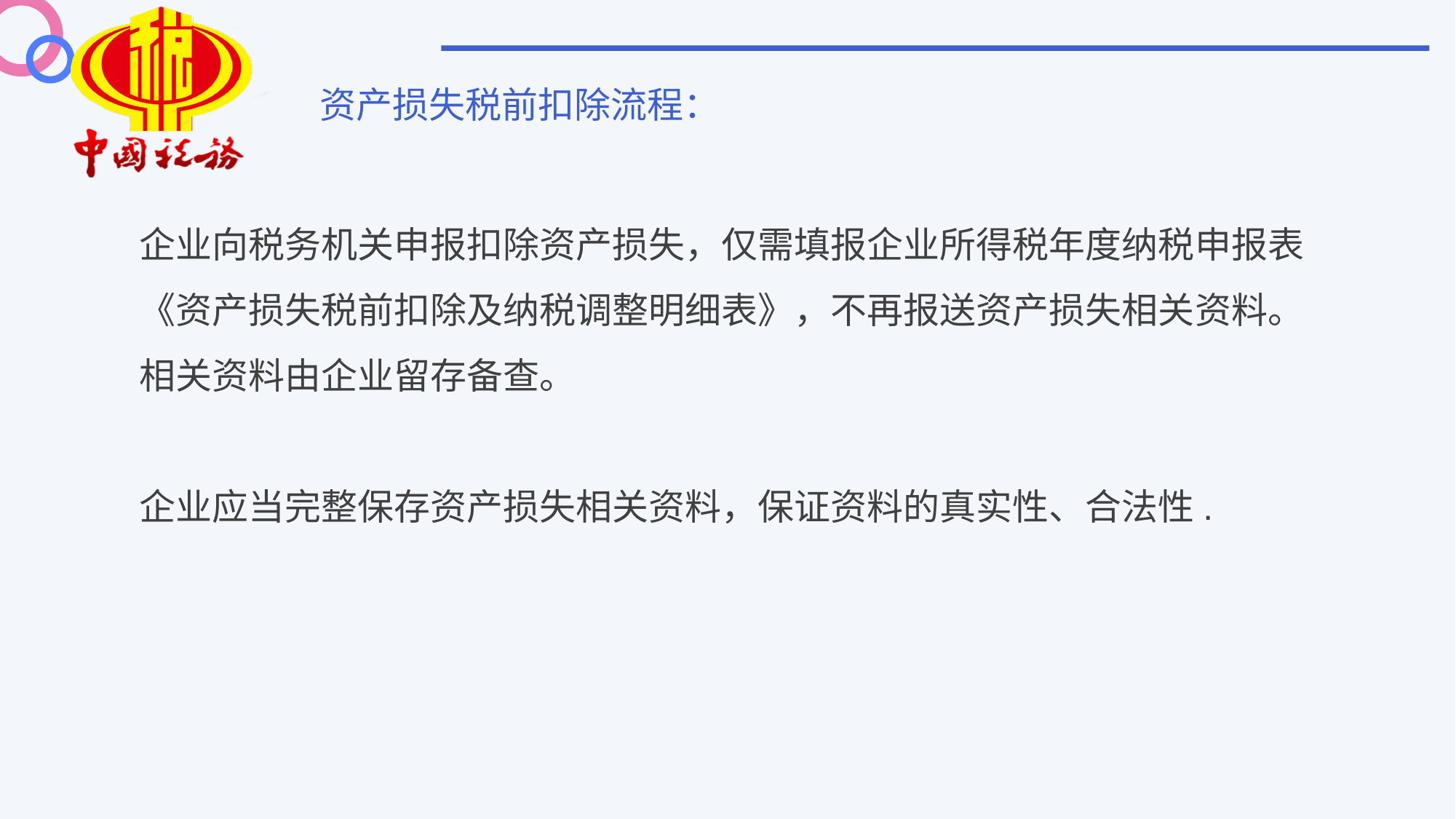

资产损失税前扣除流程：
企业向税务机关申报扣除资产损失，仅需填报企业所得税年度纳税申报表《资产损失税前扣除及纳税调整明细表》，不再报送资产损失相关资料。相关资料由企业留存备查。

企业应当完整保存资产损失相关资料，保证资料的真实性、合法性.